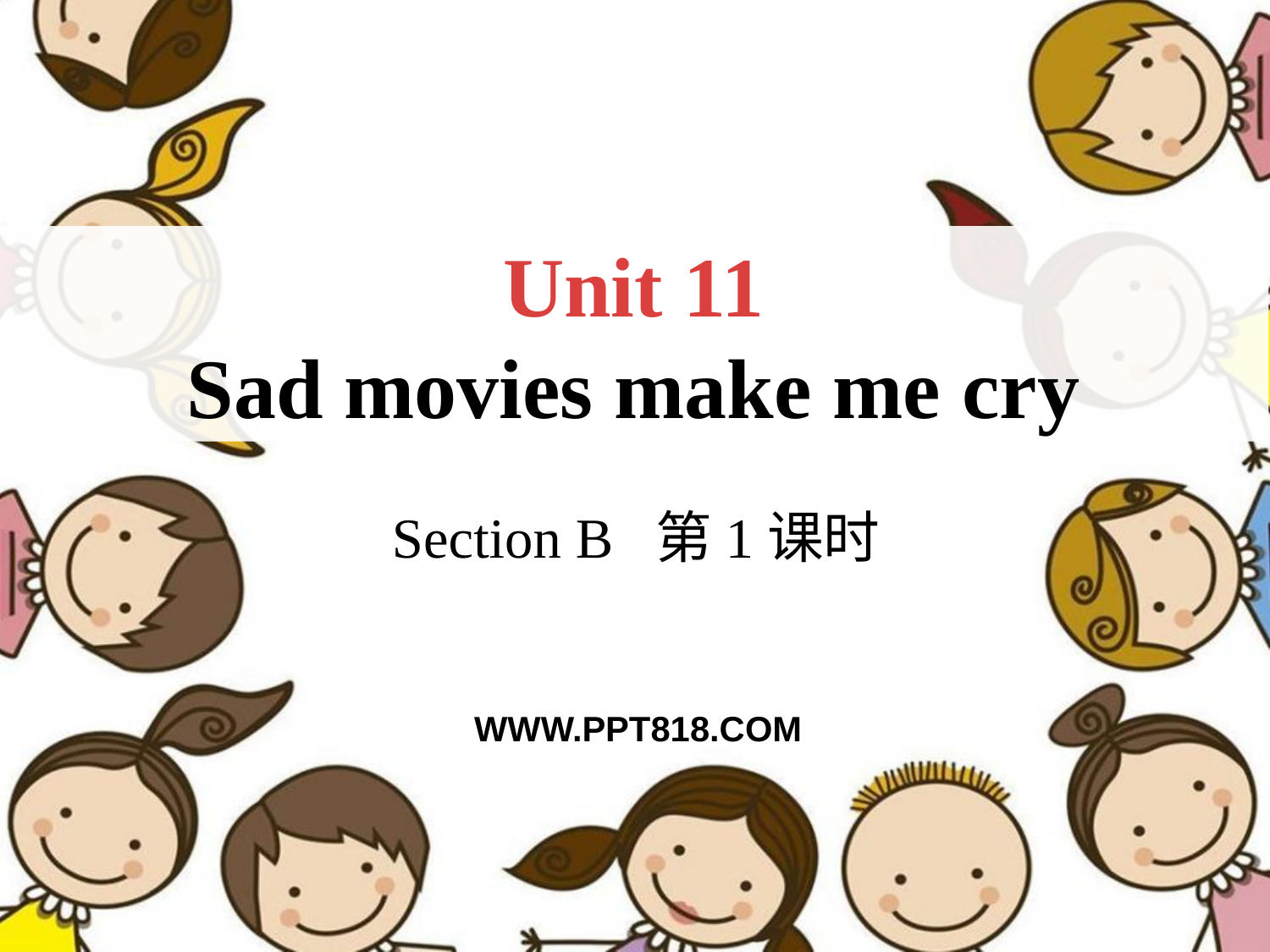

Unit 11
Sad movies make me cry
Section B  第1课时

WWW.PPT818.COM